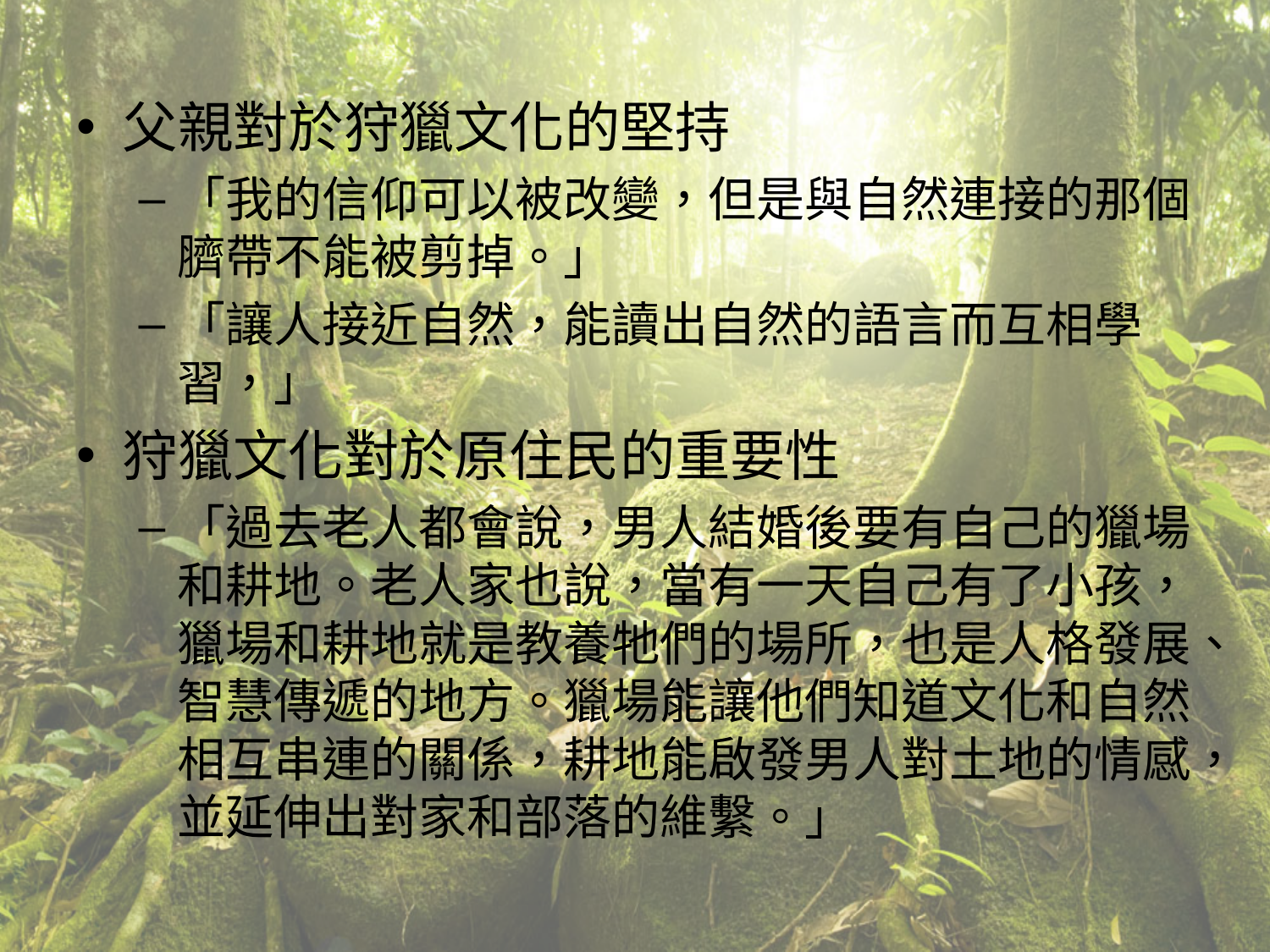

父親對於狩獵文化的堅持
「我的信仰可以被改變，但是與自然連接的那個臍帶不能被剪掉。」
「讓人接近自然，能讀出自然的語言而互相學習，」
狩獵文化對於原住民的重要性
「過去老人都會說，男人結婚後要有自己的獵場和耕地。老人家也說，當有一天自己有了小孩，獵場和耕地就是教養牠們的場所，也是人格發展、智慧傳遞的地方。獵場能讓他們知道文化和自然相互串連的關係，耕地能啟發男人對土地的情感，並延伸出對家和部落的維繫。」